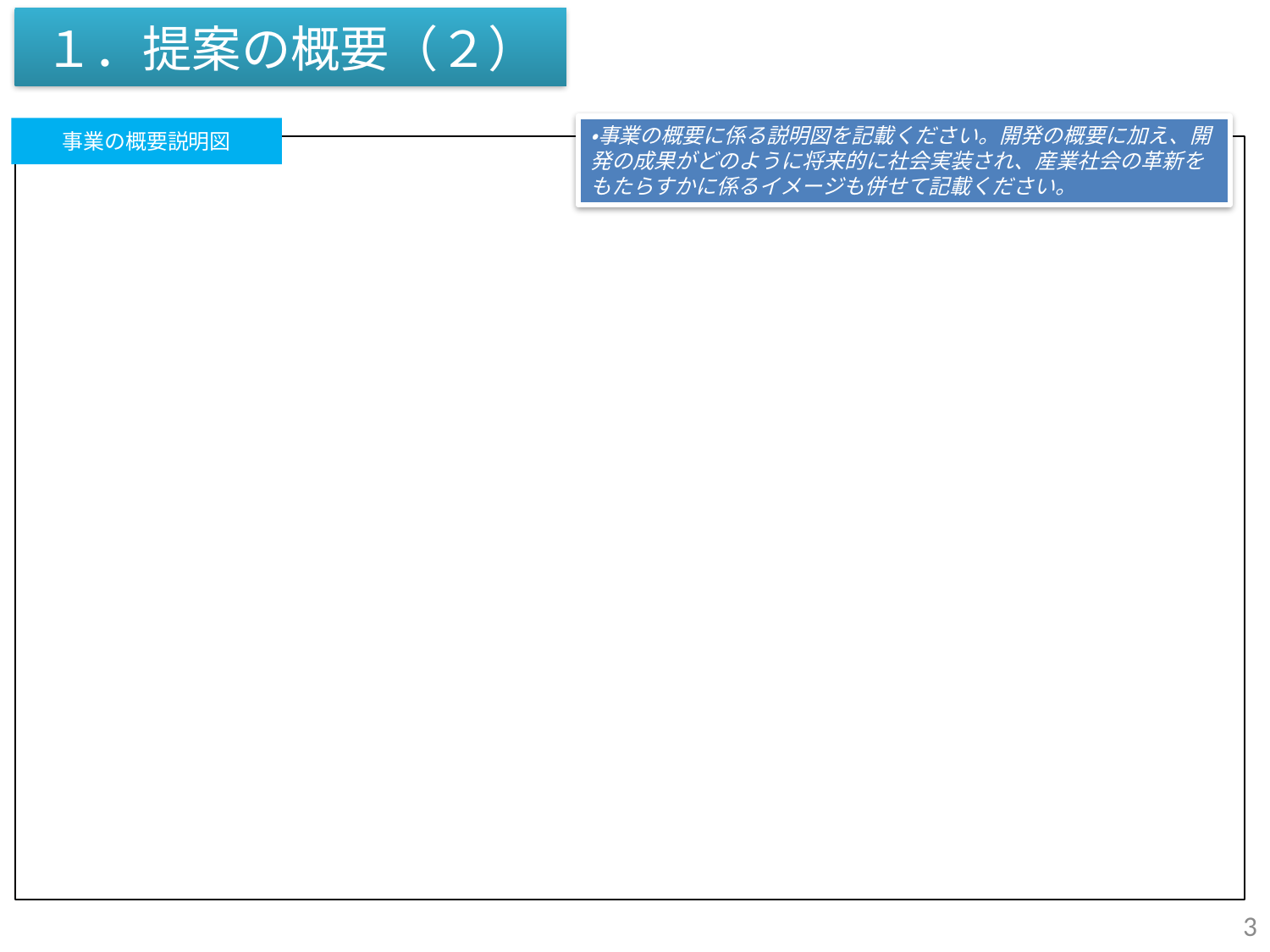

# １．提案の概要（２）
・事業の概要に係る説明図を記載ください。開発の概要に加え、開発の成果がどのように将来的に社会実装され、産業社会の革新をもたらすかに係るイメージも併せて記載ください。
事業の概要説明図

3